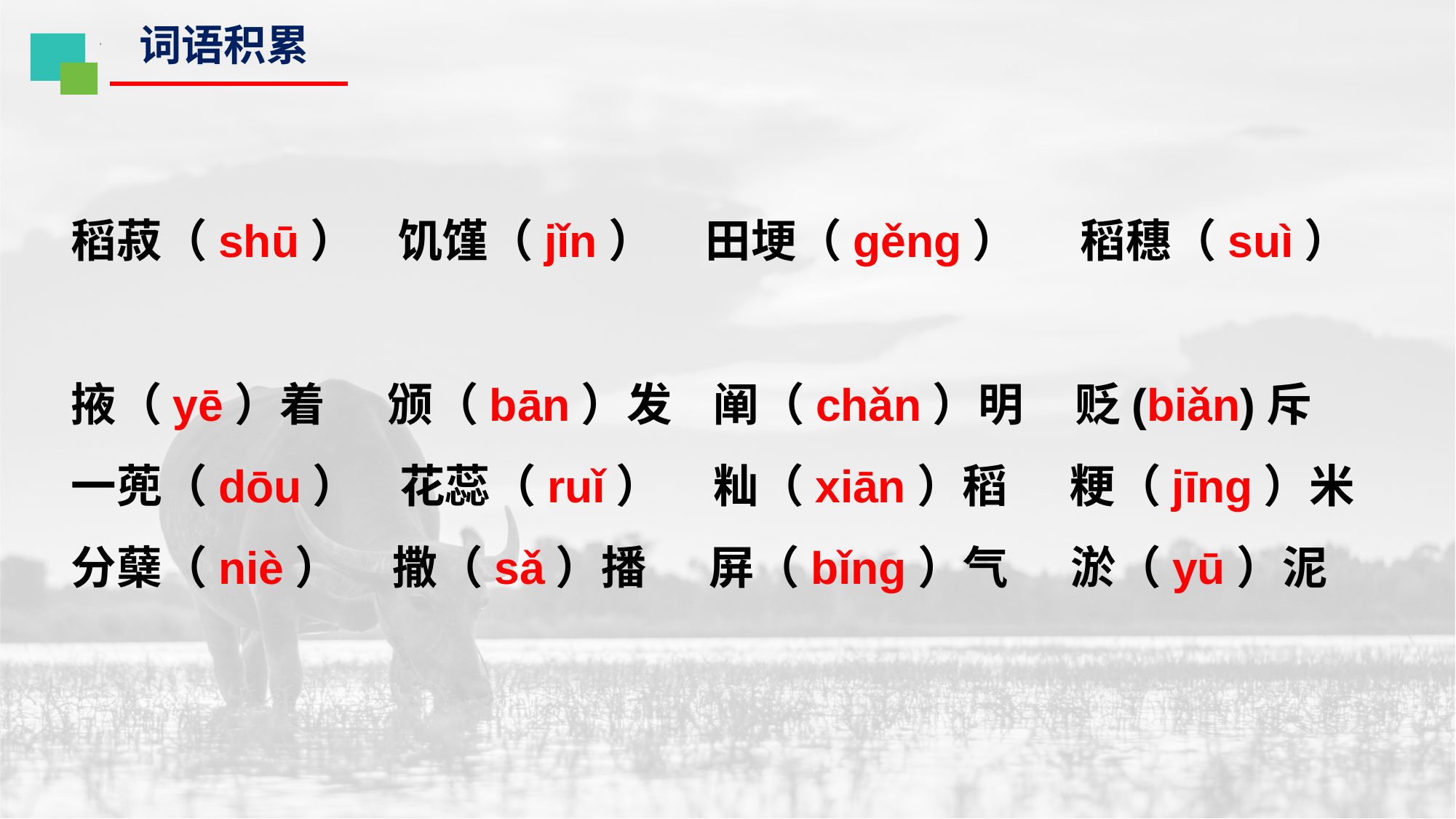

词语积累

稻菽（shū）    饥馑（jǐn）     田埂（gěng）      稻穗（suì）
掖（yē）着      颁（bān）发    阐（chǎn）明     贬(biǎn)斥
一蔸（dōu）    花蕊（ruǐ）     籼（xiān）稻      粳（jīng）米
分蘖（niè）     撒（sǎ）播      屏（bǐnɡ）气      淤（yū）泥